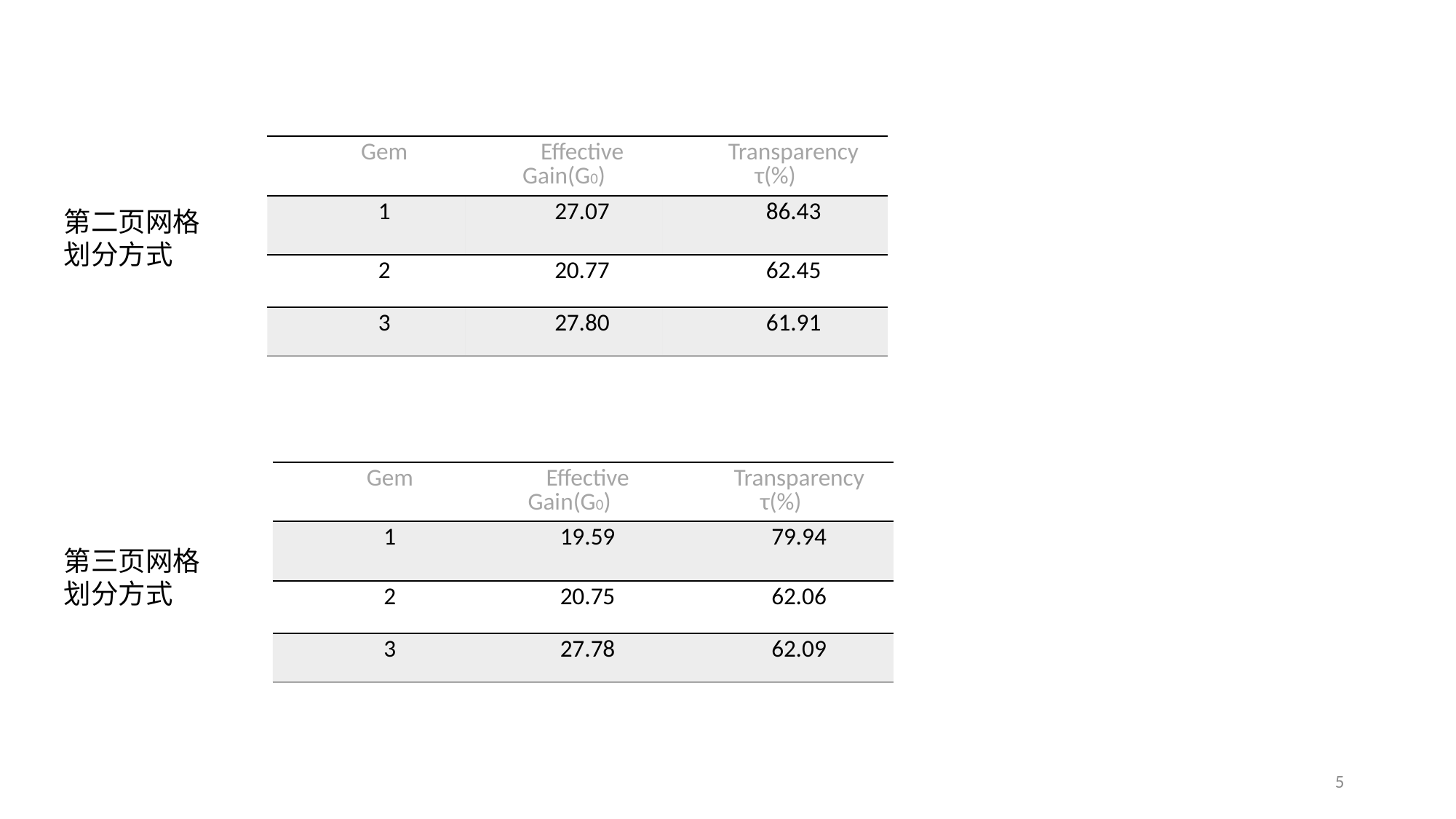

| Gem | Effective Gain(G0) | Transparency τ(%) |
| --- | --- | --- |
| 1 | 27.07 | 86.43 |
| 2 | 20.77 | 62.45 |
| 3 | 27.80 | 61.91 |
第二页网格划分方式
| Gem | Effective Gain(G0) | Transparency τ(%) |
| --- | --- | --- |
| 1 | 19.59 | 79.94 |
| 2 | 20.75 | 62.06 |
| 3 | 27.78 | 62.09 |
第三页网格划分方式
5